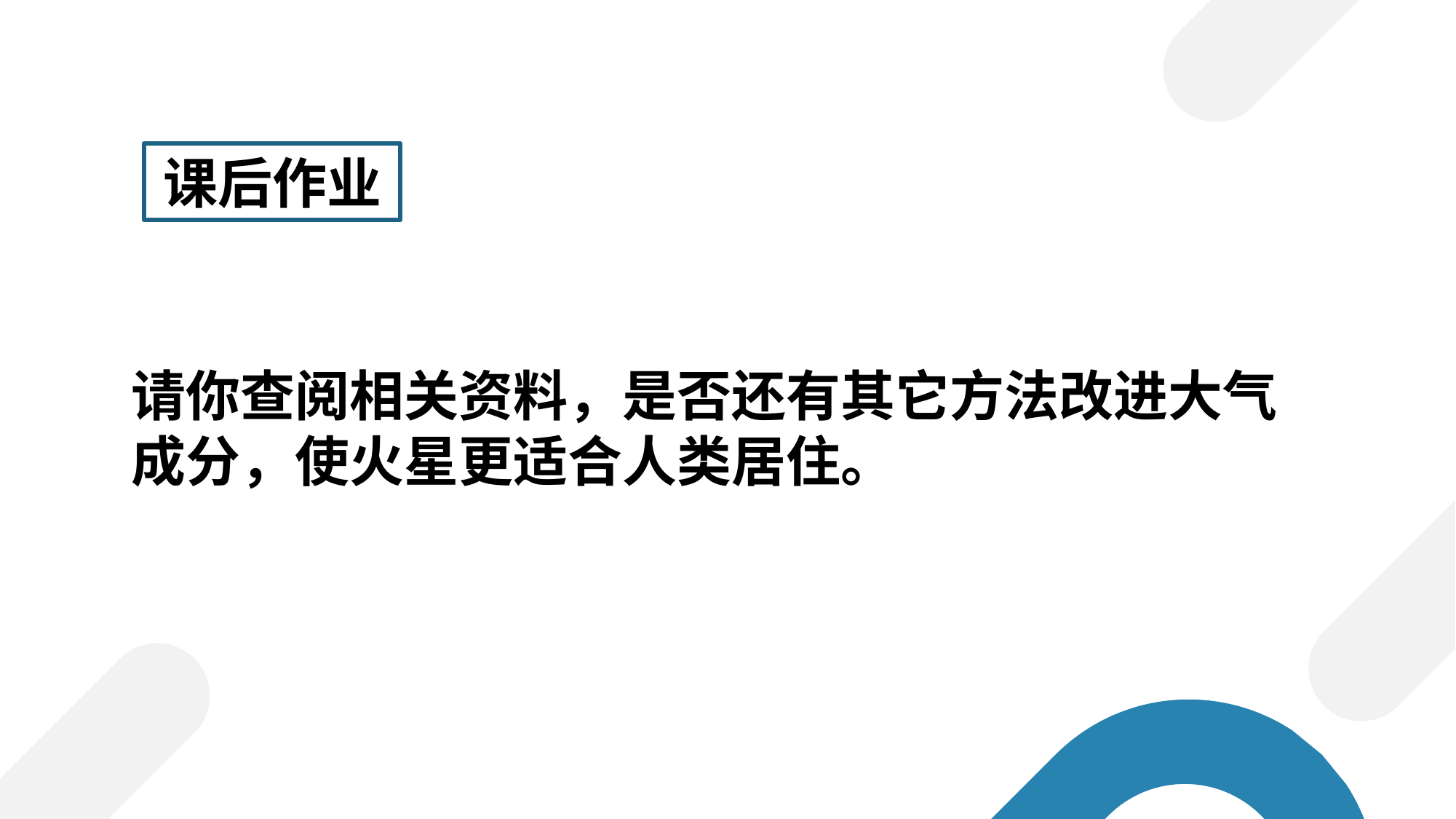

课后作业
请你查阅相关资料，是否还有其它方法改进大气成分，使火星更适合人类居住。